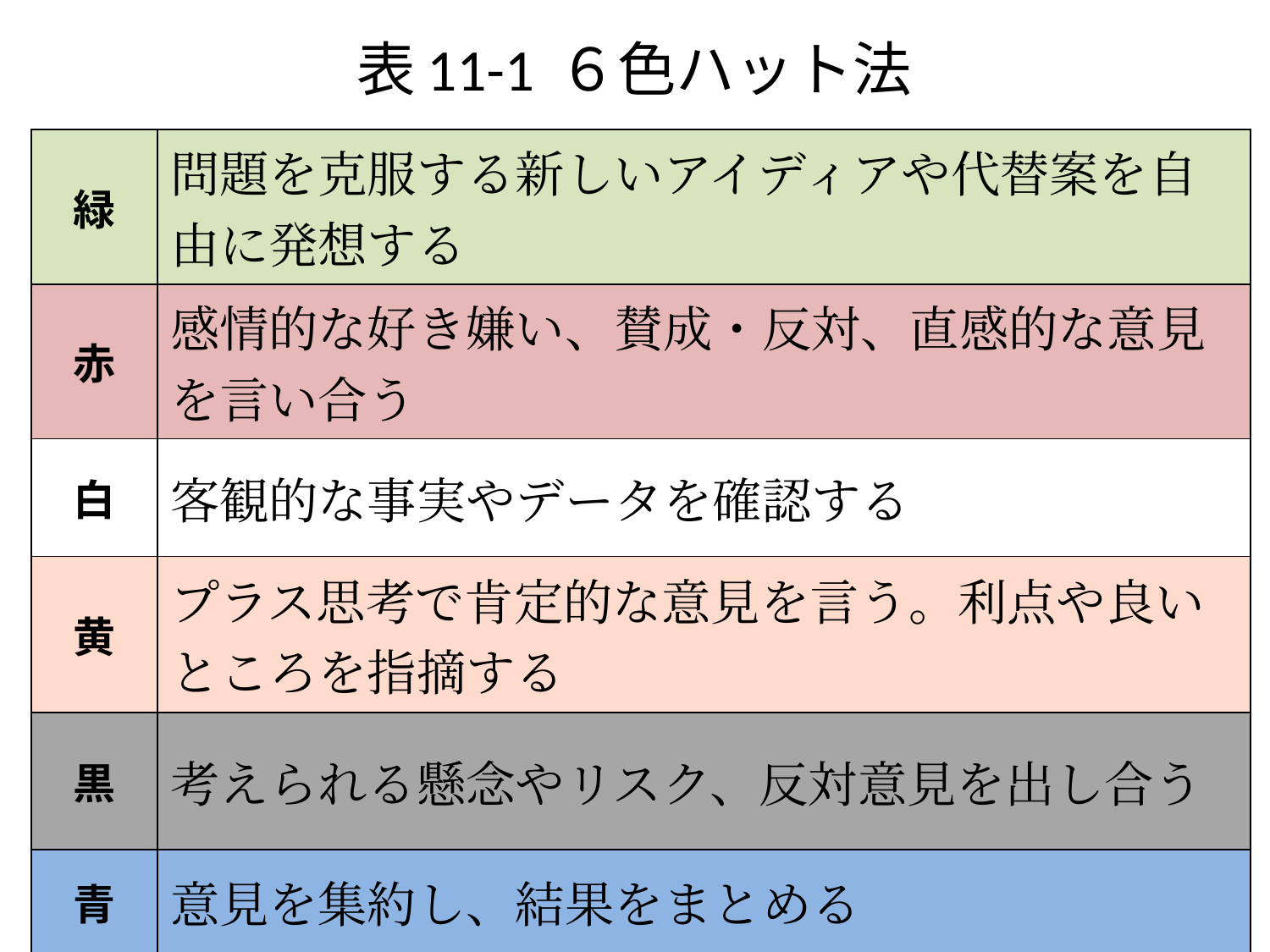

# 表11-1 ６色ハット法
| 緑 | 問題を克服する新しいアイディアや代替案を自由に発想する |
| --- | --- |
| 赤 | 感情的な好き嫌い、賛成・反対、直感的な意見を言い合う |
| 白 | 客観的な事実やデータを確認する |
| 黄 | プラス思考で肯定的な意見を言う。利点や良いところを指摘する |
| 黒 | 考えられる懸念やリスク、反対意見を出し合う |
| 青 | 意見を集約し、結果をまとめる |